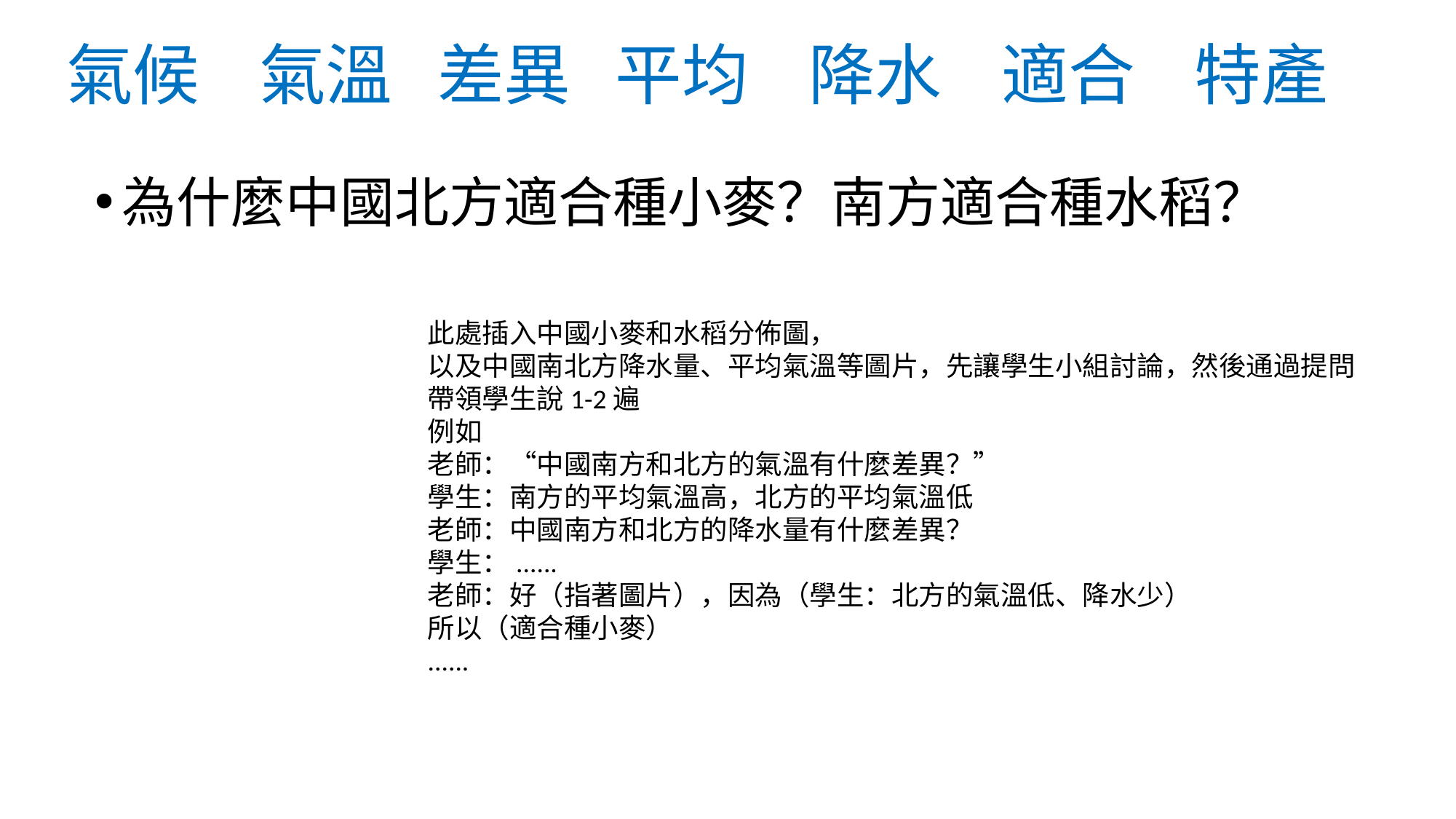

# 氣候    氣溫   差異   平均    降水    適合    特產
為什麼中國北方適合種小麥？南方適合種水稻？
此處插入中國小麥和水稻分佈圖，
以及中國南北方降水量、平均氣溫等圖片，先讓學生小組討論，然後通過提問
帶領學生說1-2遍
例如
老師：“中國南方和北方的氣溫有什麼差異？”
學生：南方的平均氣溫高，北方的平均氣溫低
老師：中國南方和北方的降水量有什麼差異？
學生：......
老師：好（指著圖片），因為（學生：北方的氣溫低、降水少）
所以（適合種小麥）
......